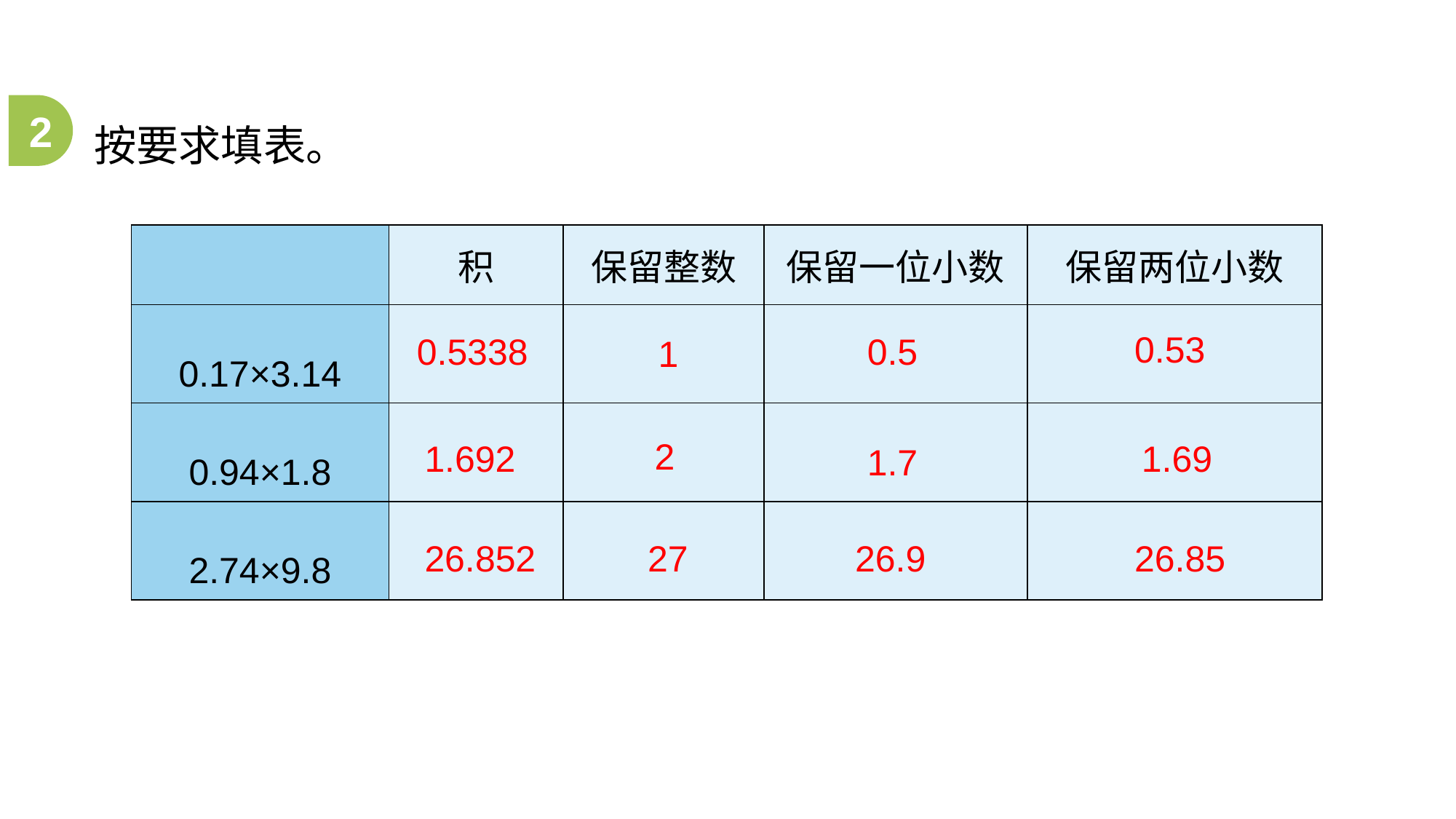

按要求填表。
2
|  | 积 | 保留整数 | 保留一位小数 | 保留两位小数 |
| --- | --- | --- | --- | --- |
| 0.17×3.14 |  |  |  |  |
| 0.94×1.8 |  |  |  |  |
| 2.74×9.8 |  |  |  |  |
0.53
0.5338
0.5
1
2
1.692
1.69
1.7
26.852
27
26.9
26.85